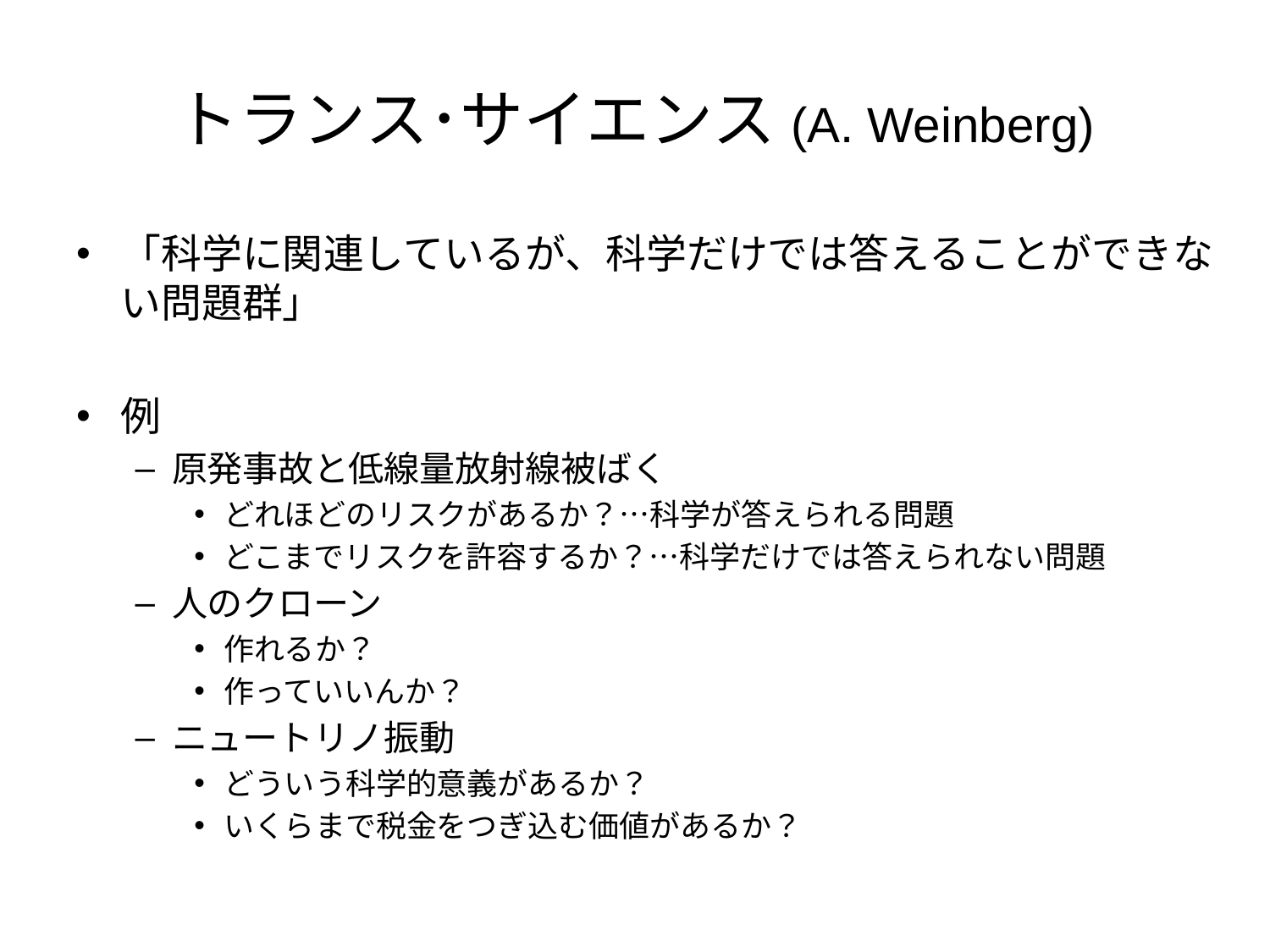

# トランス･サイエンス(A. Weinberg)
「科学に関連しているが、科学だけでは答えることができない問題群」

例
原発事故と低線量放射線被ばく
どれほどのリスクがあるか？…科学が答えられる問題
どこまでリスクを許容するか？…科学だけでは答えられない問題
人のクローン
作れるか？
作っていいんか？
ニュートリノ振動
どういう科学的意義があるか？
いくらまで税金をつぎ込む価値があるか？